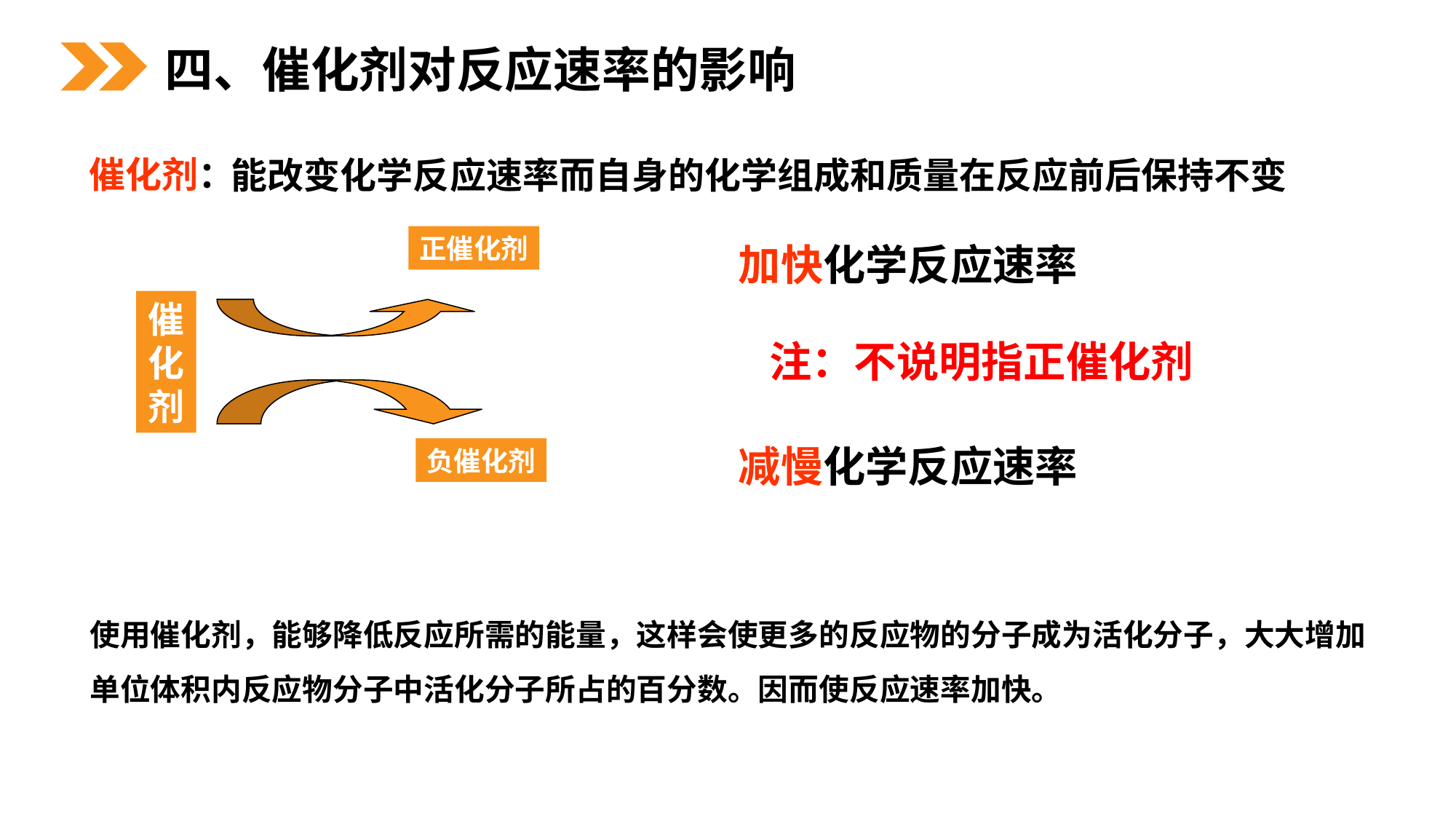

四、催化剂对反应速率的影响
催化剂：
能改变化学反应速率而自身的化学组成和质量在反应前后保持不变
正催化剂
催化剂

负催化剂
加快化学反应速率
注：不说明指正催化剂
减慢化学反应速率
使用催化剂，能够降低反应所需的能量，这样会使更多的反应物的分子成为活化分子，大大增加单位体积内反应物分子中活化分子所占的百分数。因而使反应速率加快。